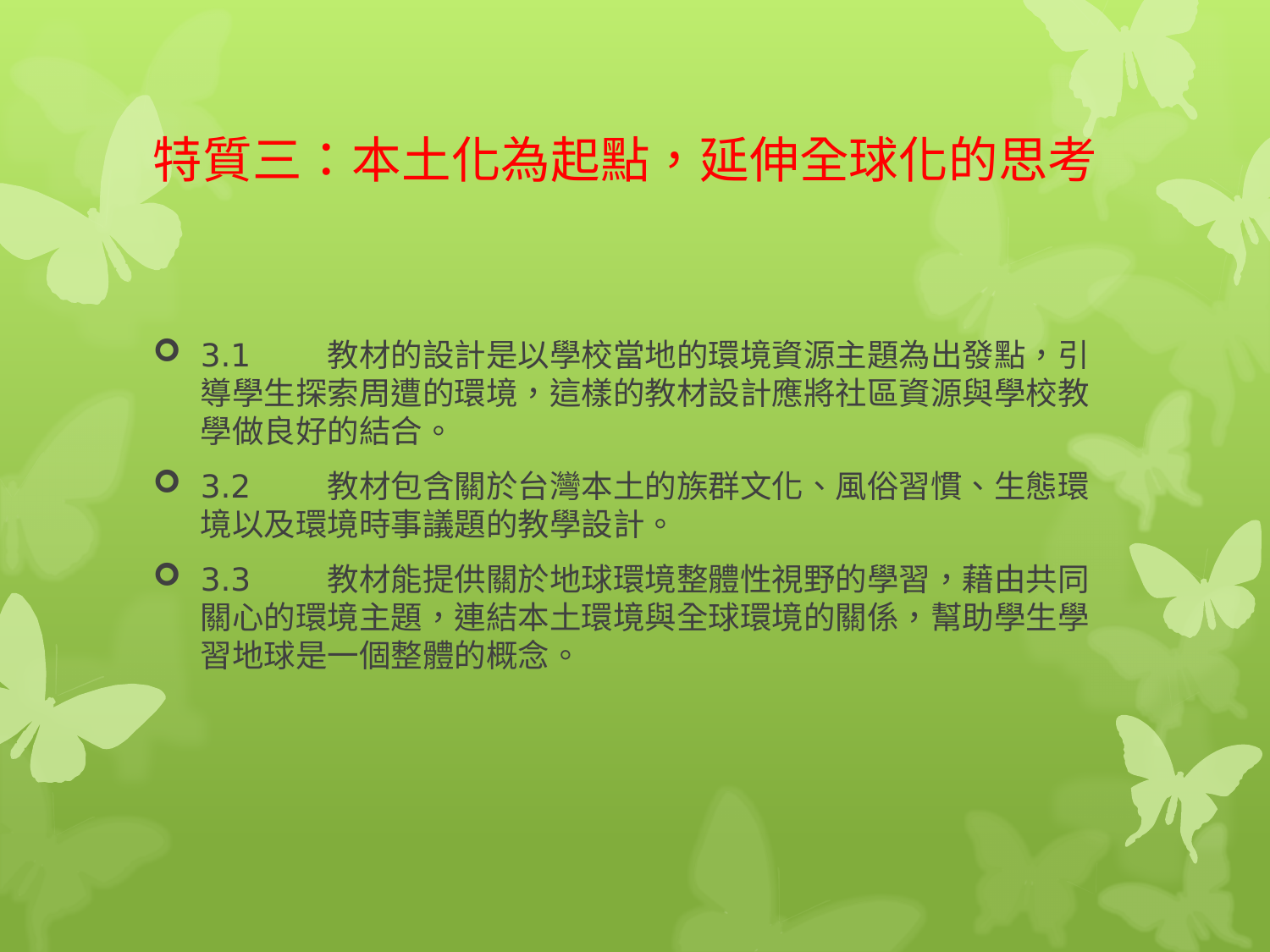

# 特質三：本土化為起點，延伸全球化的思考
3.1	教材的設計是以學校當地的環境資源主題為出發點，引導學生探索周遭的環境，這樣的教材設計應將社區資源與學校教學做良好的結合。
3.2	教材包含關於台灣本土的族群文化、風俗習慣、生態環境以及環境時事議題的教學設計。
3.3	教材能提供關於地球環境整體性視野的學習，藉由共同關心的環境主題，連結本土環境與全球環境的關係，幫助學生學習地球是一個整體的概念。